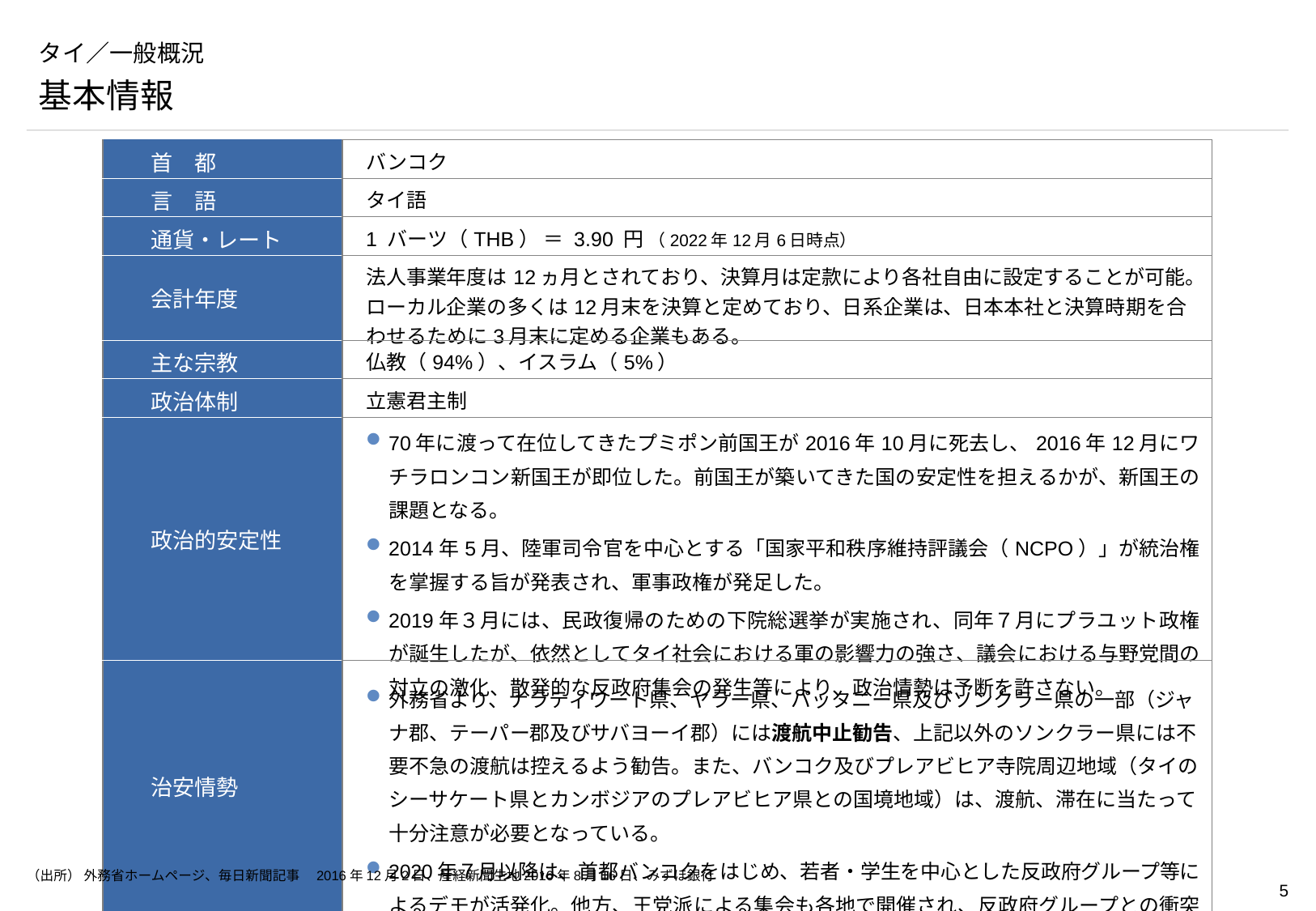

# タイ／一般概況
基本情報
| 首　都 | バンコク |
| --- | --- |
| 言　語 | タイ語 |
| 通貨・レート | 1 バーツ（THB） ＝ 3.90 円 （2022年12月6日時点） |
| 会計年度 | 法人事業年度は12ヵ月とされており、決算月は定款により各社自由に設定することが可能。ローカル企業の多くは12月末を決算と定めており、日系企業は、日本本社と決算時期を合わせるために3月末に定める企業もある。 |
| 主な宗教 | 仏教（94%）、イスラム（5%） |
| 政治体制 | 立憲君主制 |
| 政治的安定性 | 70年に渡って在位してきたプミポン前国王が2016年10月に死去し、2016年12月にワチラロンコン新国王が即位した。前国王が築いてきた国の安定性を担えるかが、新国王の課題となる。 2014年5月、陸軍司令官を中心とする「国家平和秩序維持評議会（NCPO）」が統治権を掌握する旨が発表され、軍事政権が発足した。 2019年３月には、民政復帰のための下院総選挙が実施され、同年７月にプラユット政権が誕生したが、依然としてタイ社会における軍の影響力の強さ、議会における与野党間の対立の激化、散発的な反政府集会の発生等により、政治情勢は予断を許さない。 |
| 治安情勢 | 外務省より、ナラティワート県、ヤラー県、パッタニー県及びソンクラー県の一部（ジャナ郡、テーパー郡及びサバヨーイ郡）には渡航中止勧告、上記以外のソンクラー県には不要不急の渡航は控えるよう勧告。また、バンコク及びプレアビヒア寺院周辺地域（タイのシーサケート県とカンボジアのプレアビヒア県との国境地域）は、渡航、滞在に当たって十分注意が必要となっている。 2020年７月以降は、首都バンコクをはじめ、若者・学生を中心とした反政府グループ等によるデモが活発化。他方、王党派による集会も各地で開催され、反政府グループとの衝突も懸念されており、銃撃事件の発生も見られた。 |
（出所） 外務省ホームページ、毎日新聞記事　2016年12月2日、産経新聞生地2016年8月16日、みずほ銀行